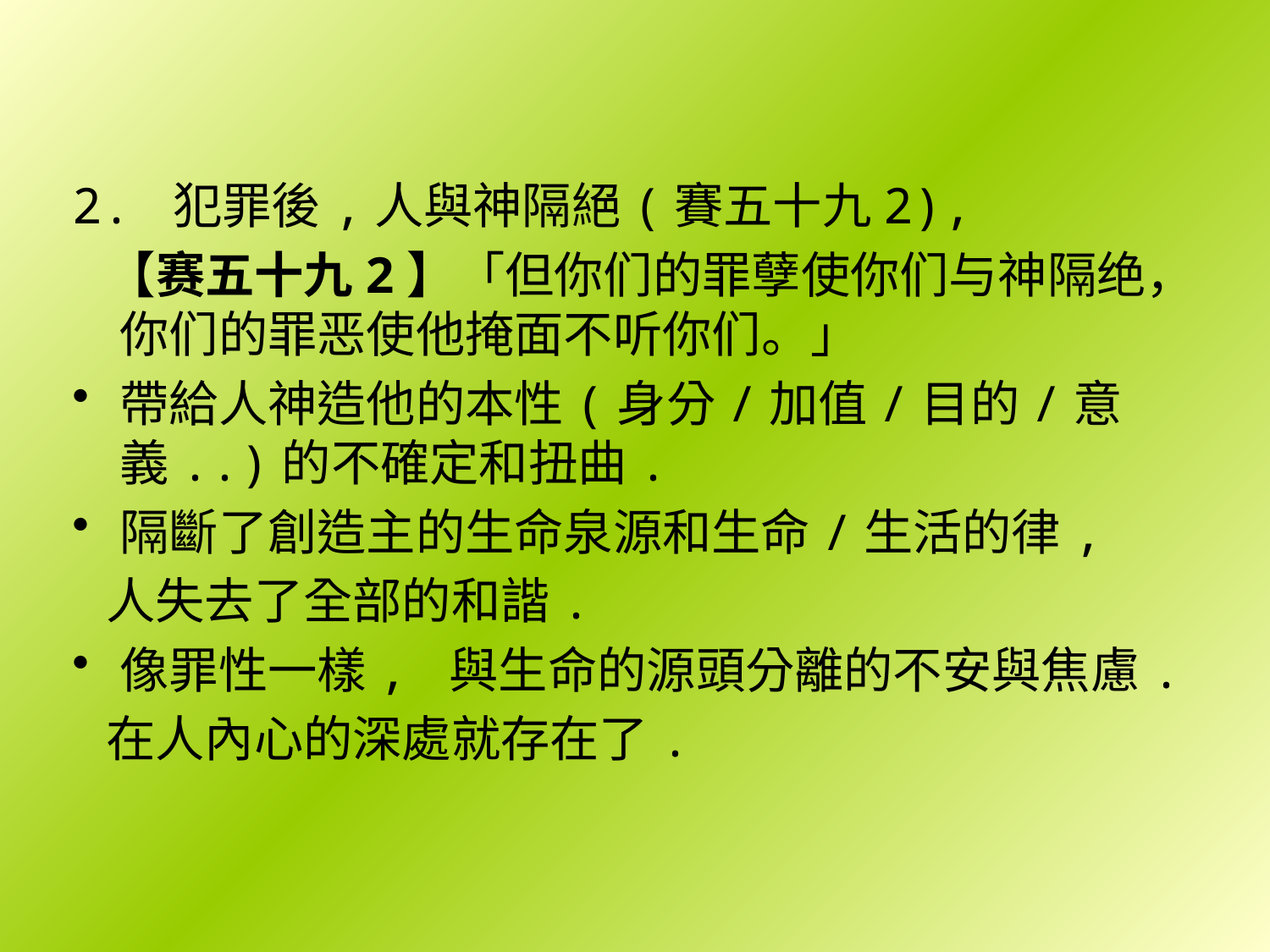

2. 犯罪後,人與神隔絕(賽五十九2),
  【赛五十九2】「但你们的罪孽使你们与神隔绝，你们的罪恶使他掩面不听你们。」
帶給人神造他的本性(身分/加值/目的/意義..)的不確定和扭曲.
隔斷了創造主的生命泉源和生命/生活的律,
  人失去了全部的和諧.
像罪性一樣, 與生命的源頭分離的不安與焦慮.
  在人內心的深處就存在了.